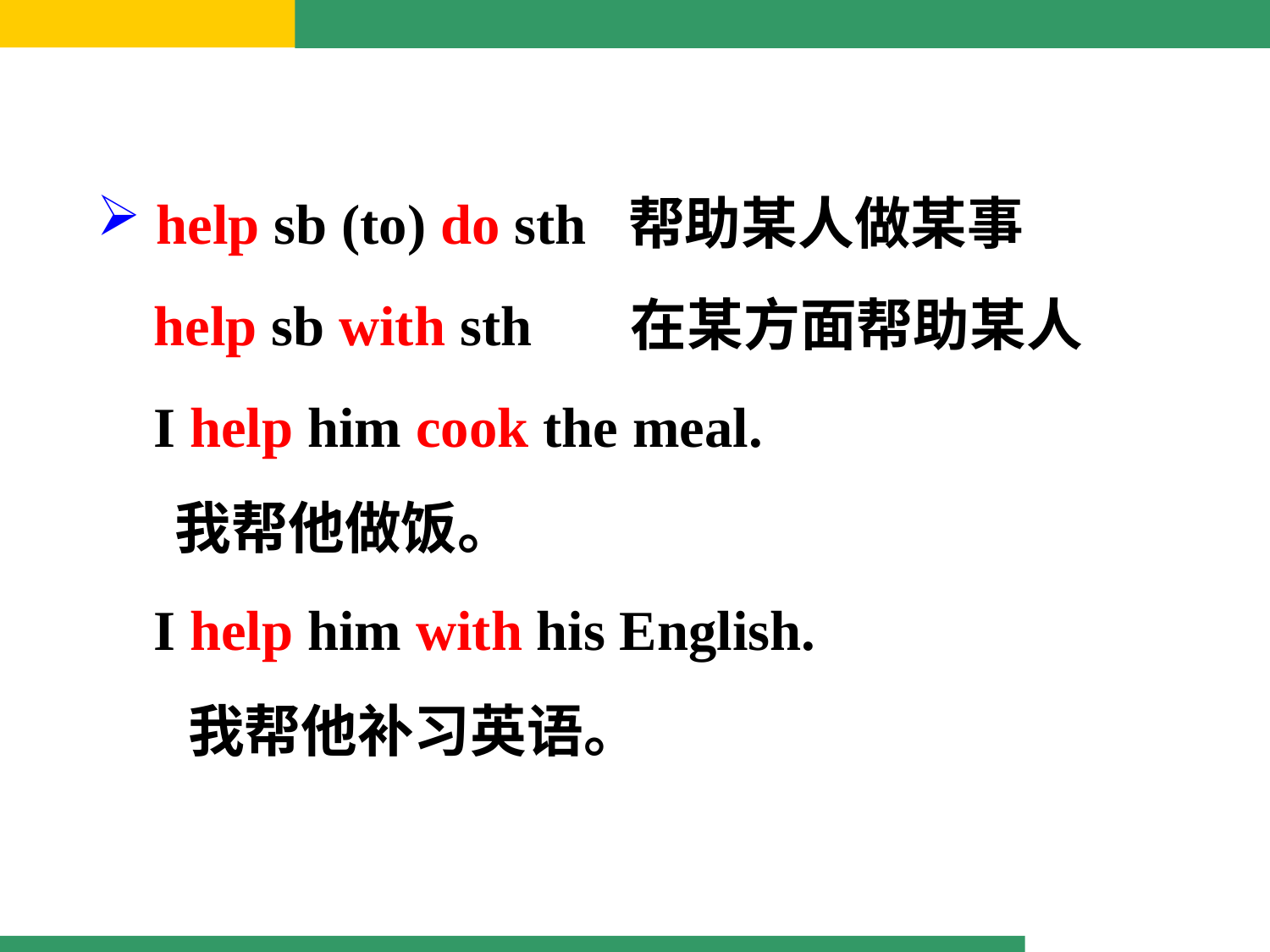

help sb (to) do sth  帮助某人做某事
    help sb with sth      在某方面帮助某人
    I help him cook the meal.
     我帮他做饭。
    I help him with his English.
      我帮他补习英语。